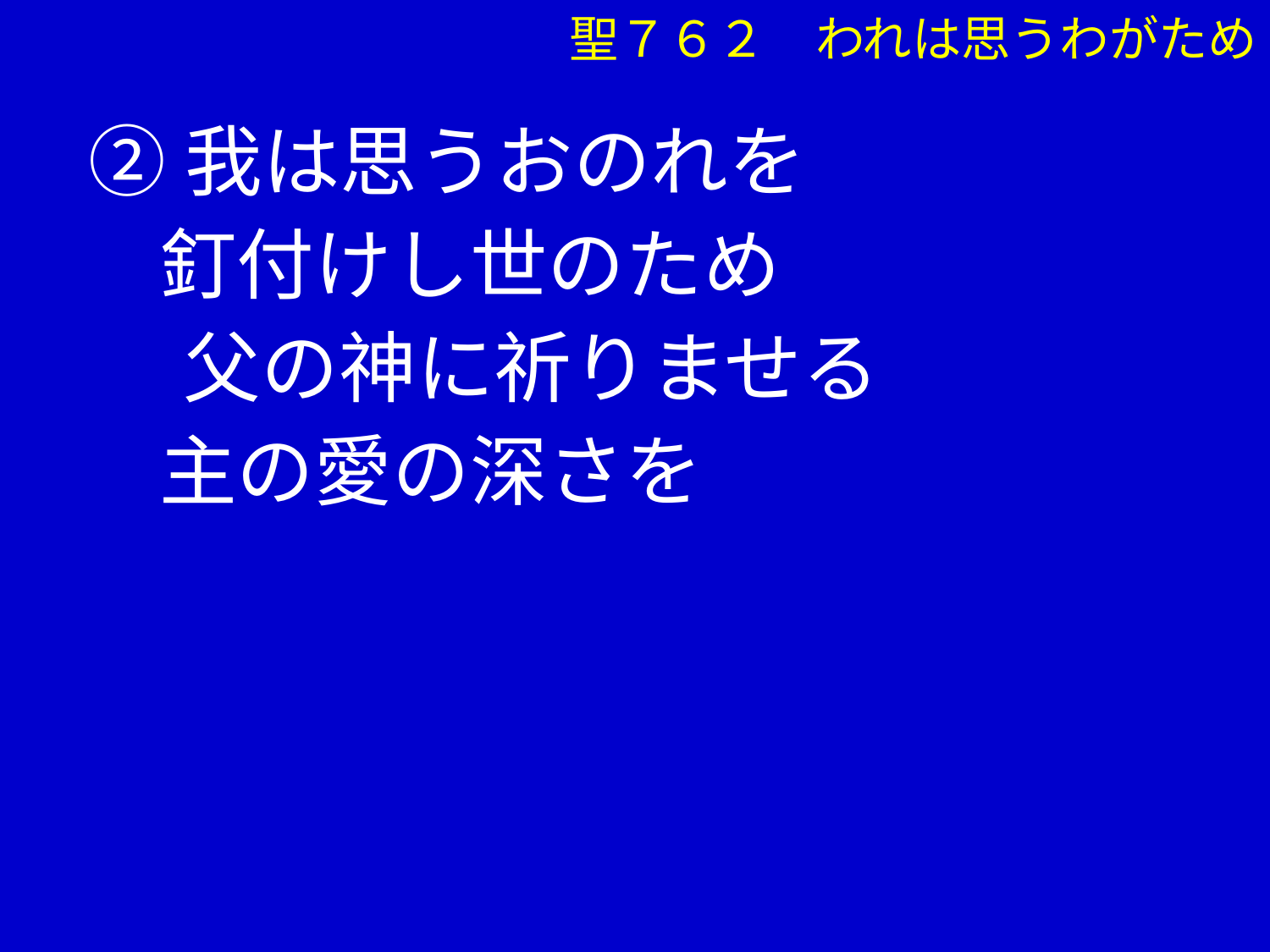

聖７６２　われは思うわがため
②我は思うおのれを
   釘付けし世のため
　 父の神に祈りませる
   主の愛の深さを